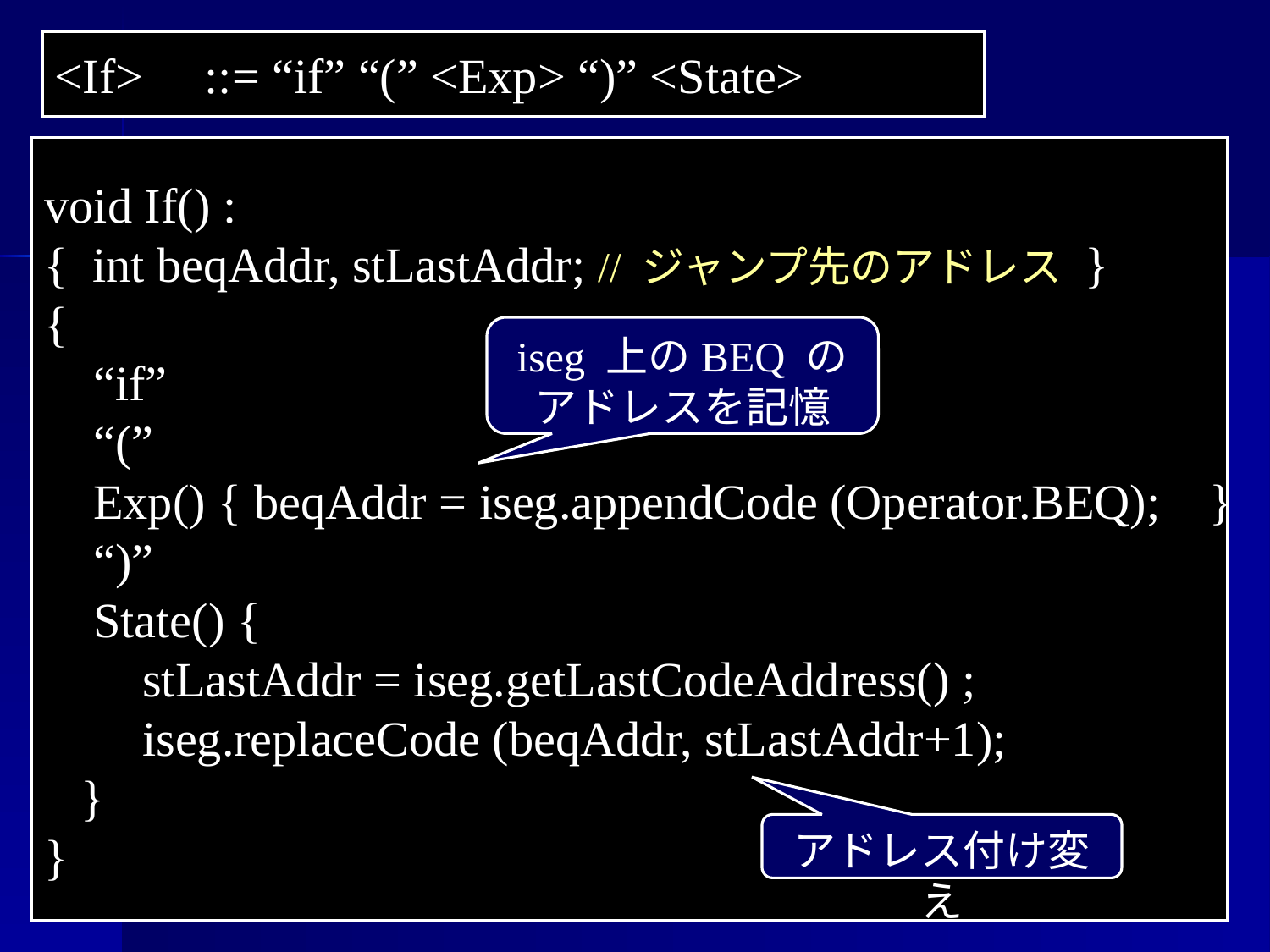

<If>     ::= “if” “(” <Exp> “)” <State>
void If() :
{  int beqAddr, stLastAddr; // ジャンプ先のアドレス }
{
    “if”
    “(”
    Exp() { beqAddr = iseg.appendCode (Operator.BEQ);    }
    “)”
    State() {
        stLastAddr = iseg.getLastCodeAddress() ;
        iseg.replaceCode (beqAddr, stLastAddr+1);
   }
}
iseg 上のBEQ の
アドレスを記憶
アドレス付け変え